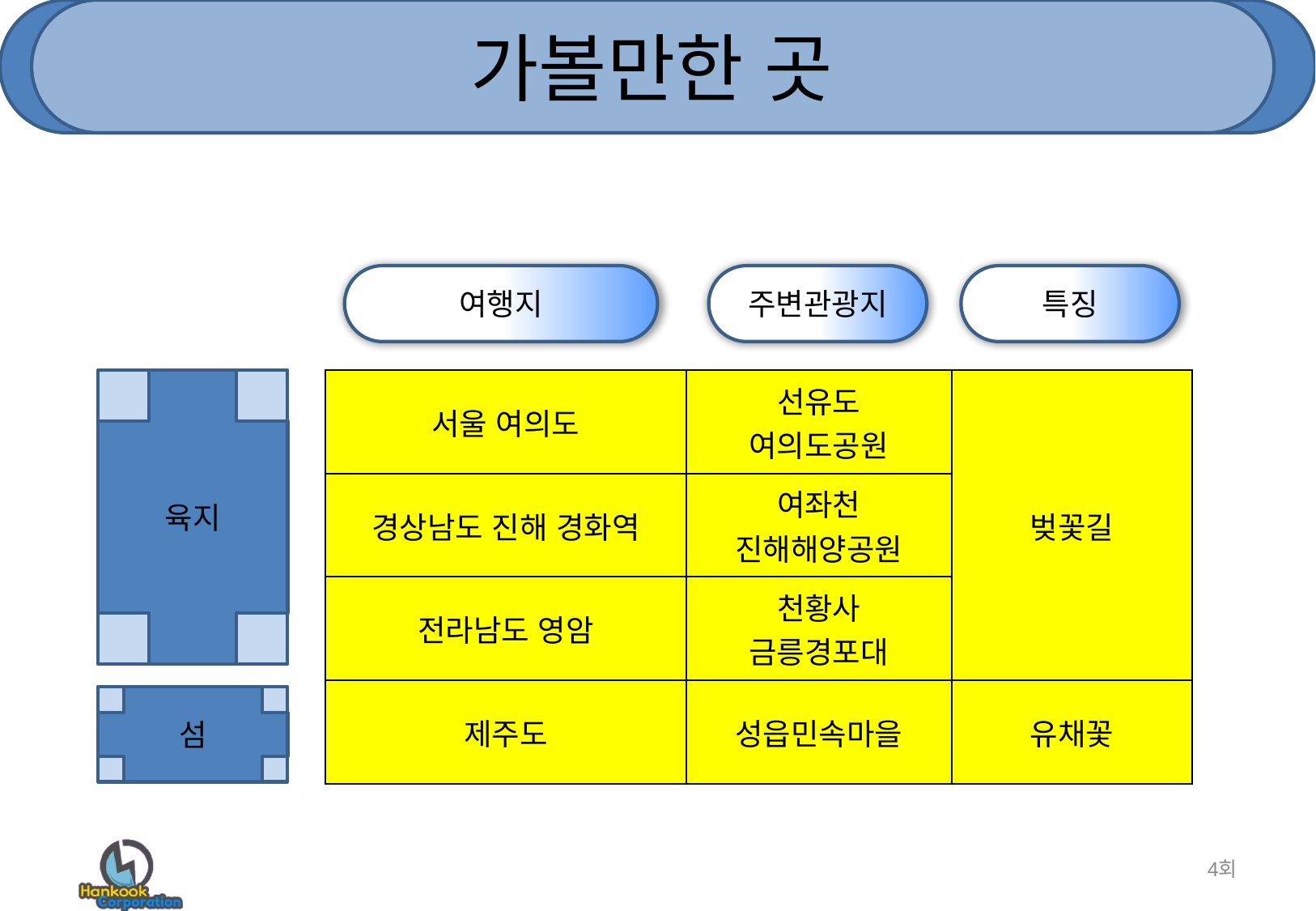

# 가볼만한 곳
여행지
주변관광지
특징

육지
| 서울 여의도 | 선유도 여의도공원 | 벚꽃길 |
| --- | --- | --- |
| 경상남도 진해 경화역 | 여좌천 진해해양공원 |  |
| 전라남도 영암 | 천황사 금릉경포대 |  |
| 제주도 | 성읍민속마을 | 유채꽃 |

섬
4회